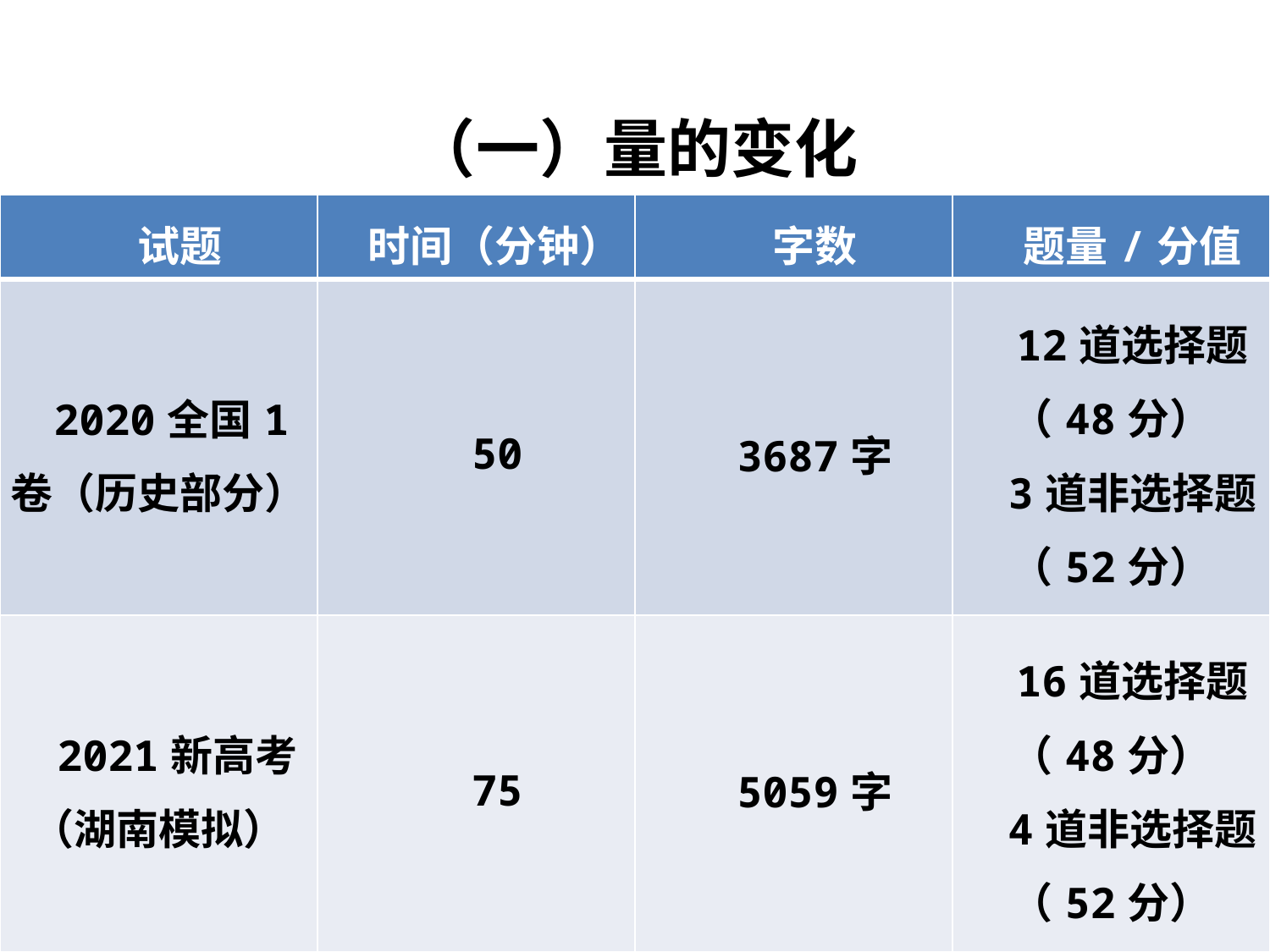

（一）量的变化

| 试题 | 时间（分钟） | 字数 | 题量/分值 |
| --- | --- | --- | --- |
| 2020全国1卷（历史部分） | 50 | 3687字 | 12道选择题（48分） 3道非选择题（52分） |
| 2021新高考（湖南模拟） | 75 | 5059字 | 16道选择题（48分） 4道非选择题（52分） |